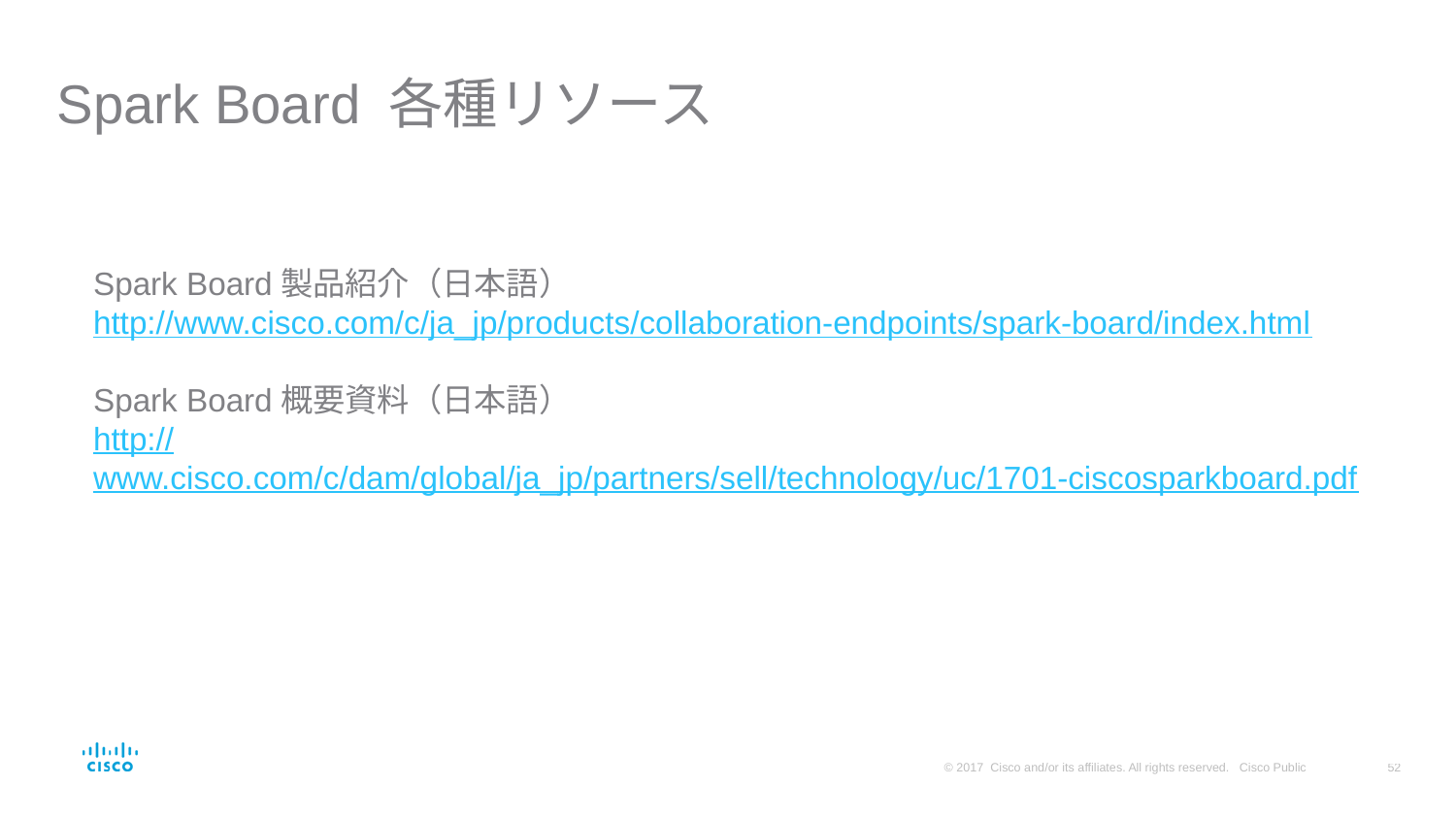

Spark Board 各種リソース

Spark Board製品紹介（日本語）
http://www.cisco.com/c/ja_jp/products/collaboration-endpoints/spark-board/index.html

Spark Board概要資料（日本語）
http://www.cisco.com/c/dam/global/ja_jp/partners/sell/technology/uc/1701-ciscosparkboard.pdf